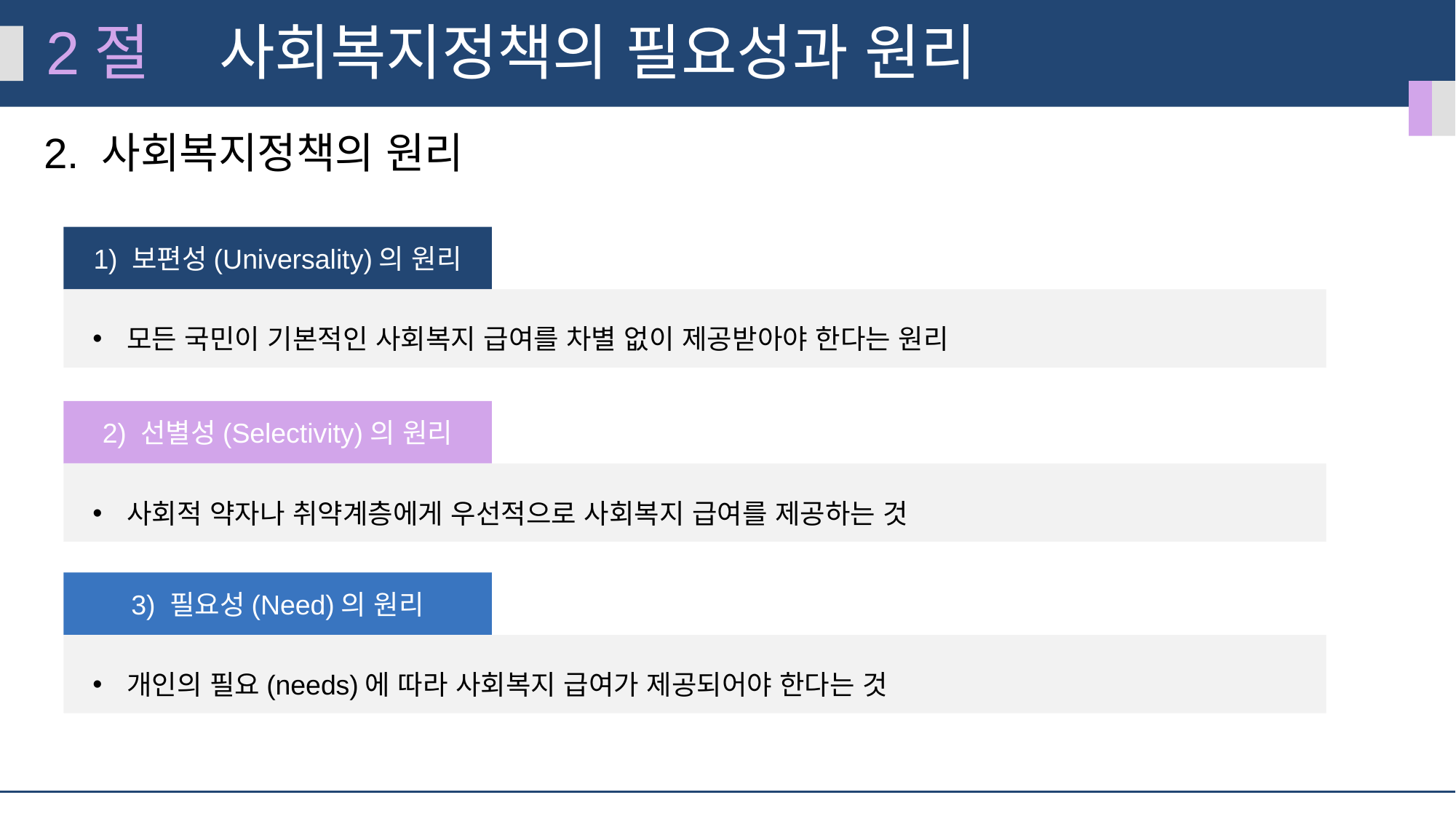

2절
사회복지정책의 필요성과 원리
2. 사회복지정책의 원리
1) 보편성(Universality)의 원리

모든 국민이 기본적인 사회복지 급여를 차별 없이 제공받아야 한다는 원리
2) 선별성(Selectivity)의 원리

사회적 약자나 취약계층에게 우선적으로 사회복지 급여를 제공하는 것
3) 필요성(Need)의 원리

개인의 필요(needs)에 따라 사회복지 급여가 제공되어야 한다는 것